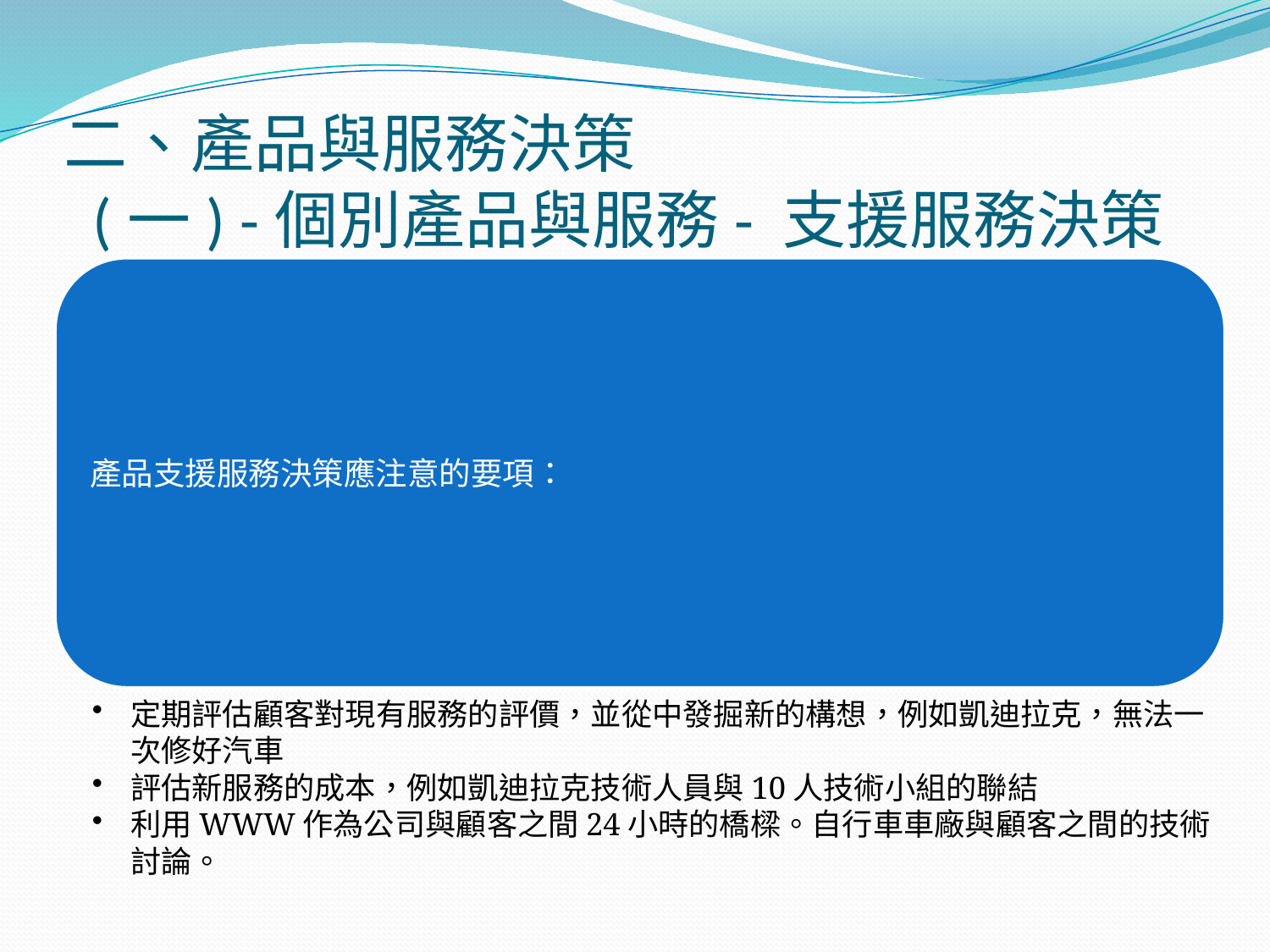

# 二、產品與服務決策 (一) -個別產品與服務- 支援服務決策
產品支援服務決策應注意的要項：
定期評估顧客對現有服務的評價，並從中發掘新的構想，例如凱迪拉克，無法一次修好汽車
評估新服務的成本，例如凱迪拉克技術人員與10人技術小組的聯結
利用WWW作為公司與顧客之間24小時的橋樑。自行車車廠與顧客之間的技術討論。